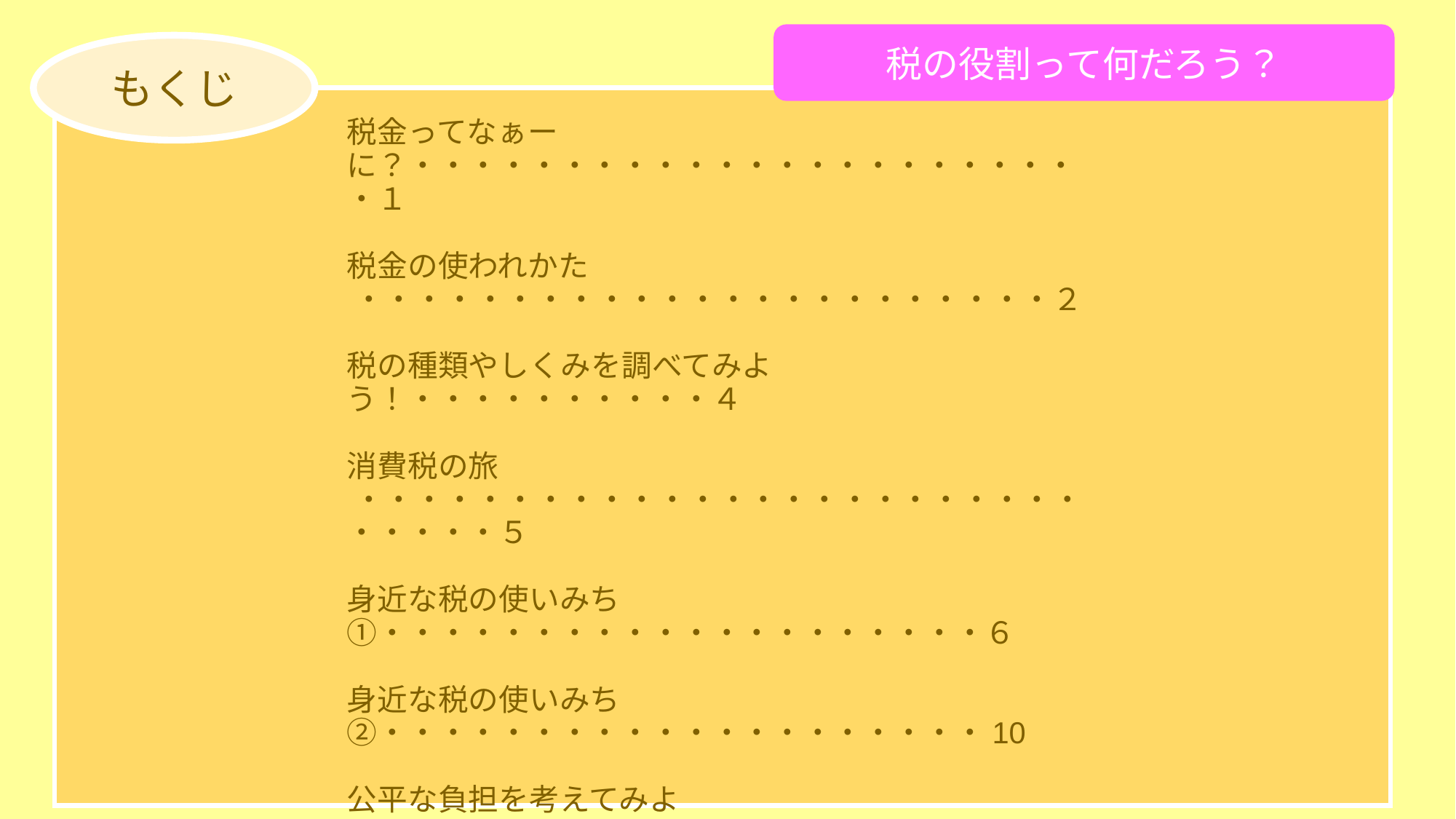

税の役割って何だろう？
もくじ

税金ってなぁーに？・・・・・・・・・・・・・・・・・・・・・・・１

税金の使われかた ・・・・・・・・・・・・・・・・・・・・・・・２

税の種類やしくみを調べてみよう！・・・・・・・・・・４

消費税の旅 ・・・・・・・・・・・・・・・・・・・・・・・・・・・・・５

身近な税の使いみち①・・・・・・・・・・・・・・・・・・・・６

身近な税の使いみち②・・・・・・・・・・・・・・・・・・・・10

公平な負担を考えてみよう・・・・・・・・・・・・・・・・・14

税の質問コーナー・・・・・・・・・・・・・・・・・・・・・・・・15

学習をふりかえろう ・・・・・・・・・・・・・・・・・・・・・・・17

税についてもっとくわしく知りたいたときは？・・・18

2